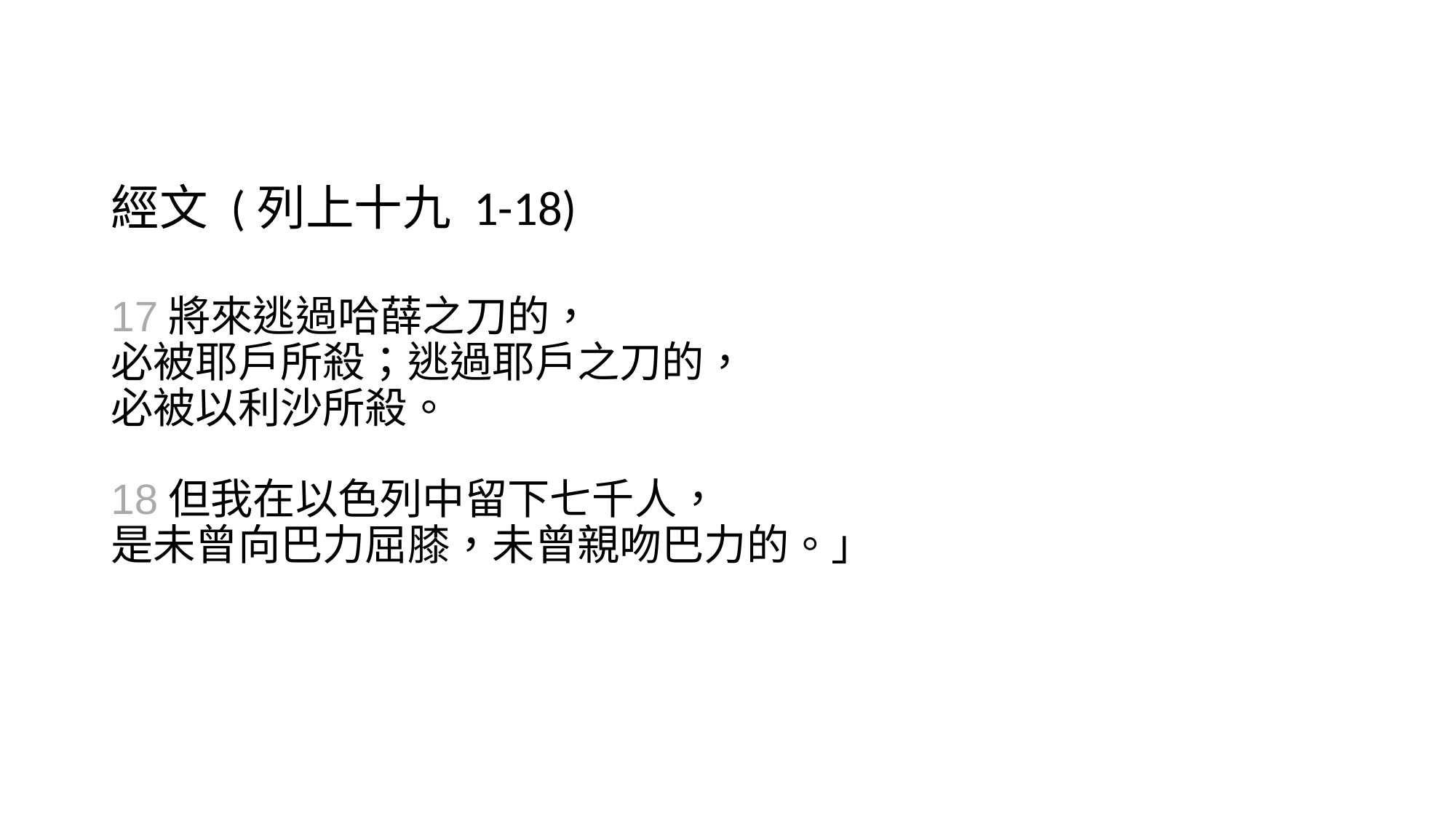

# 經文 (列上十九 1-18) 17將來逃過哈薛之刀的， 必被耶戶所殺；逃過耶戶之刀的， 必被以利沙所殺。 18但我在以色列中留下七千人， 是未曾向巴力屈膝，未曾親吻巴力的。」